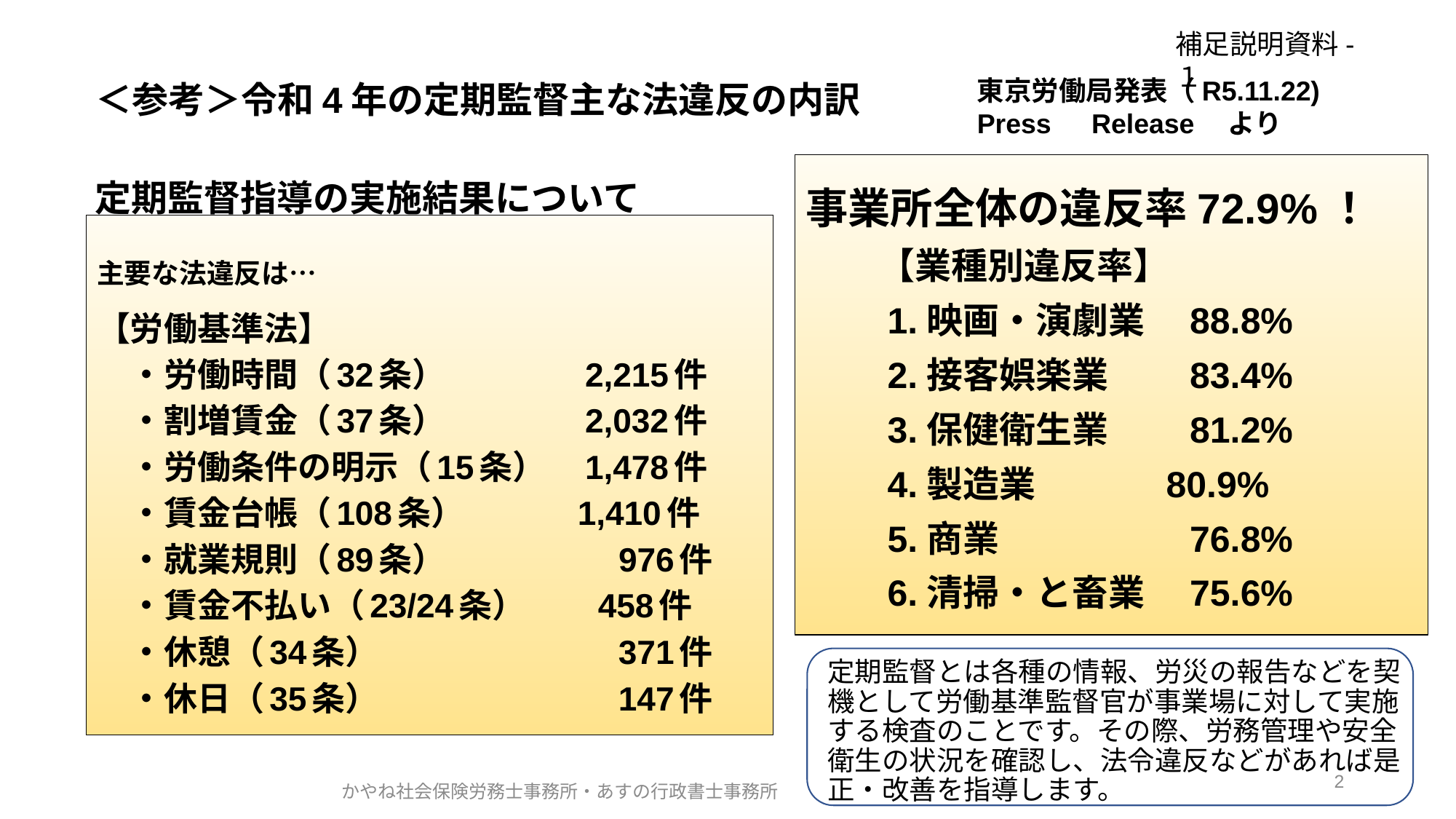

補足説明資料-１
# ＜参考＞令和4年の定期監督主な法違反の内訳
東京労働局発表（R5.11.22)　Press　Release　より

事業所全体の違反率72.9%！
　　【業種別違反率】
　　1.映画・演劇業　88.8%
　　2.接客娯楽業　　83.4%
　　3.保健衛生業　　81.2%
　　4.製造業　　      80.9%
　　5.商業　　　　　76.8%
　　6.清掃・と畜業　75.6%

定期監督指導の実施結果について

主要な法違反は…
【労働基準法】
　・労働時間（32条）　　　　2,215件
　・割増賃金（37条）　　　　2,032件
　・労働条件の明示（15条）　1,478件
　・賃金台帳（108条）　　　 1,410件
　・就業規則（89条）　　　　　976件
　・賃金不払い（23/24条）　　458件
　・休憩（34条）　　　　　　　371件
　・休日（35条）　　　　　　　147件

定期監督とは各種の情報、労災の報告などを契機として労働基準監督官が事業場に対して実施する検査のことです。その際、労務管理や安全衛生の状況を確認し、法令違反などがあれば是正・改善を指導します。

2
かやね社会保険労務士事務所・あすの行政書士事務所